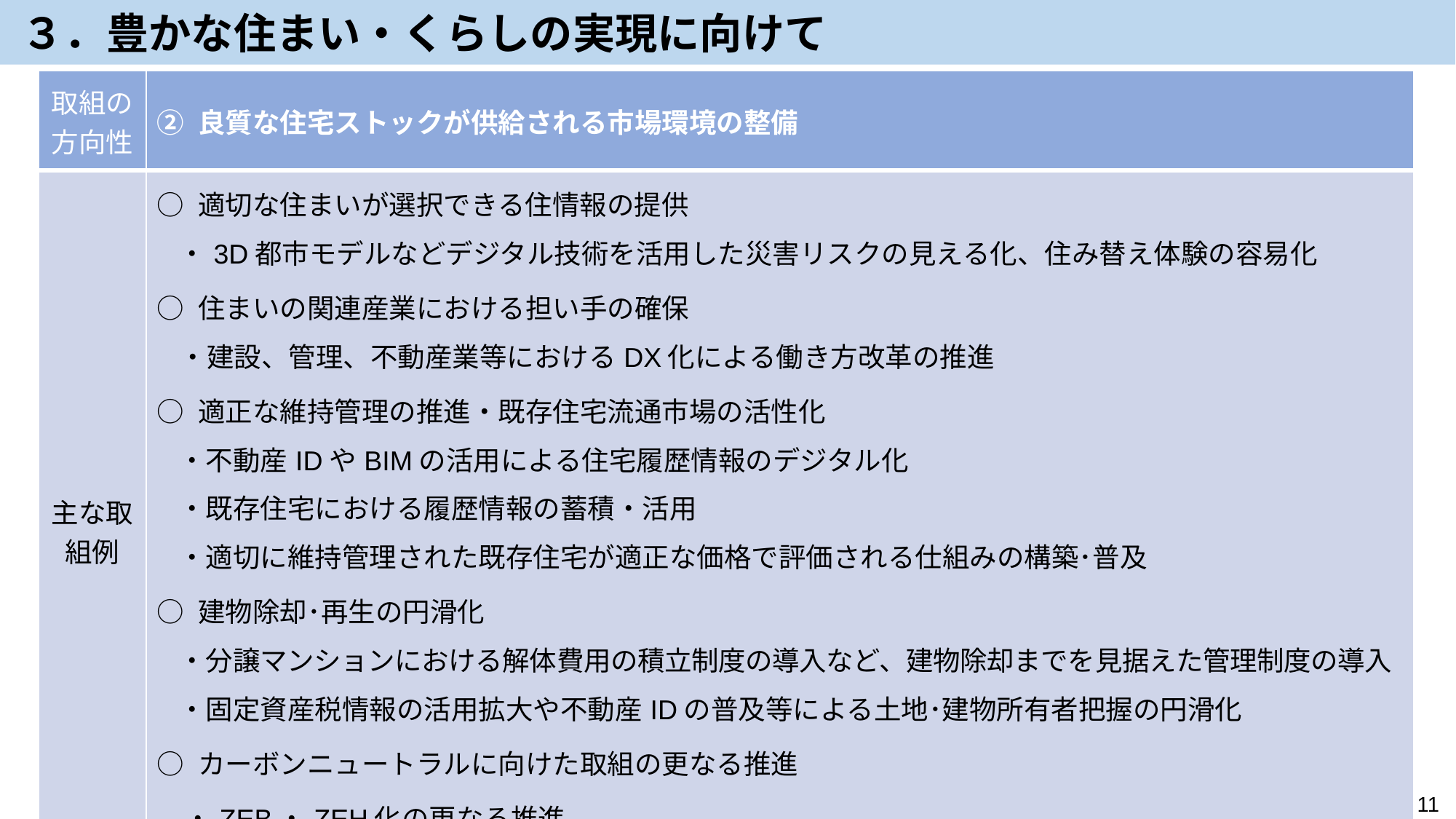

３．豊かな住まい・くらしの実現に向けて

| 取組の 方向性 | ② 良質な住宅ストックが供給される市場環境の整備 |
| --- | --- |
| 主な取組例 | ○ 適切な住まいが選択できる住情報の提供 ・3D都市モデルなどデジタル技術を活用した災害リスクの見える化、住み替え体験の容易化 ○ 住まいの関連産業における担い手の確保 ・建設、管理、不動産業等におけるDX化による働き方改革の推進 ○ 適正な維持管理の推進・既存住宅流通市場の活性化 ・不動産IDやBIMの活用による住宅履歴情報のデジタル化 ・既存住宅における履歴情報の蓄積・活用 ・適切に維持管理された既存住宅が適正な価格で評価される仕組みの構築･普及 ○ 建物除却･再生の円滑化 ・分譲マンションにおける解体費用の積立制度の導入など、建物除却までを見据えた管理制度の導入 ・固定資産税情報の活用拡大や不動産IDの普及等による土地･建物所有者把握の円滑化 ○ カーボンニュートラルに向けた取組の更なる推進 　・ZEB・ZEH化の更なる推進 ・建設時の資材調達から解体･廃棄に至るまでのホールライフカーボン削減の推進　　　　　など |
11